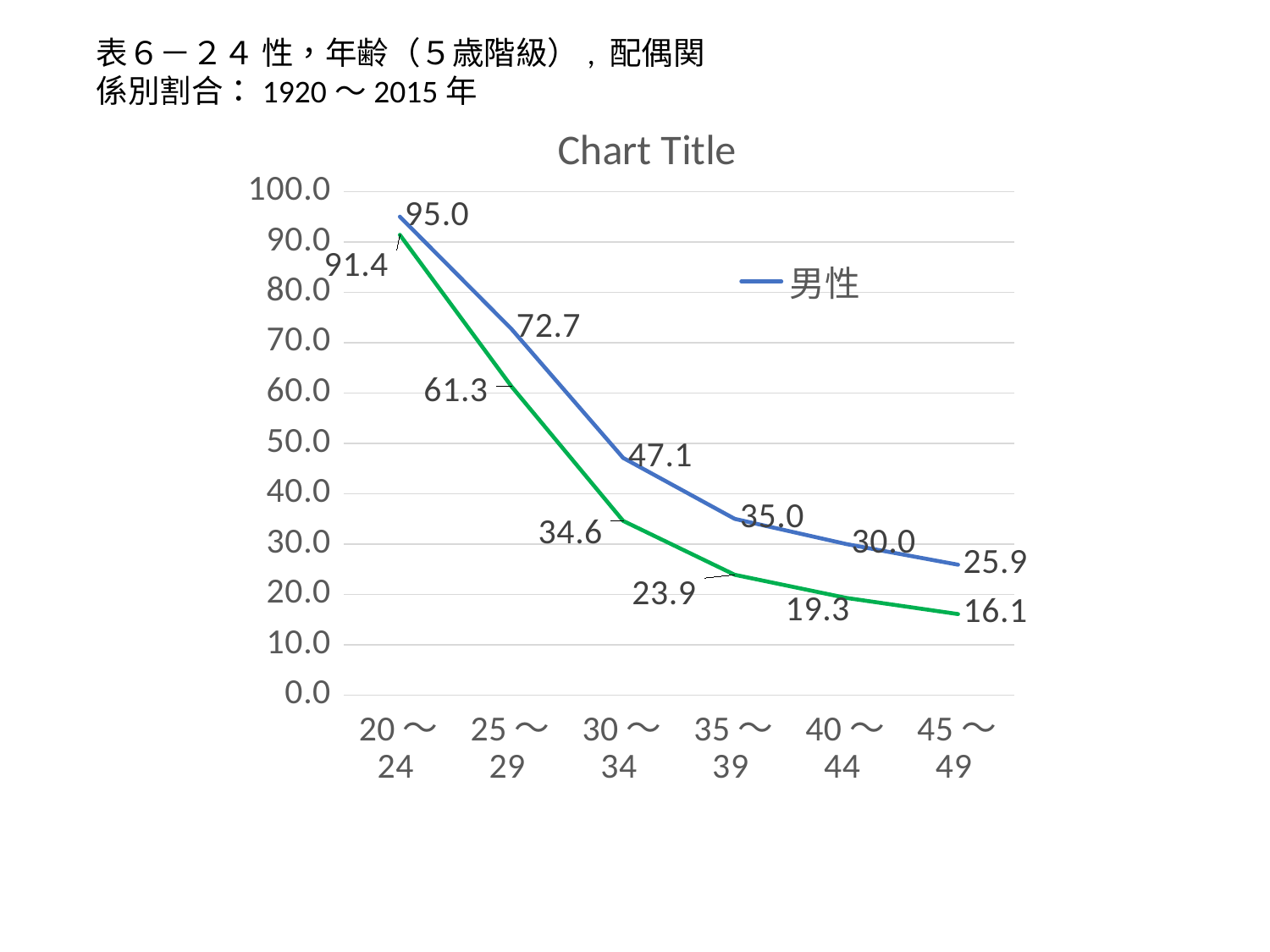

表６－２４ 性，年齢（５歳階級）, 配偶関係別割合：1920～2015年

### Chart:

| Category | 男性 | 女性 |
|---|---|---|
|  20～24  | 95.0 | 91.4 |
|  25～29  | 72.7 | 61.3 |
|  30～34  | 47.1 | 34.6 |
|  35～39  | 35.0 | 23.9 |
|  40～44  | 30.0 | 19.3 |
|  45～49  | 25.9 | 16.1 |